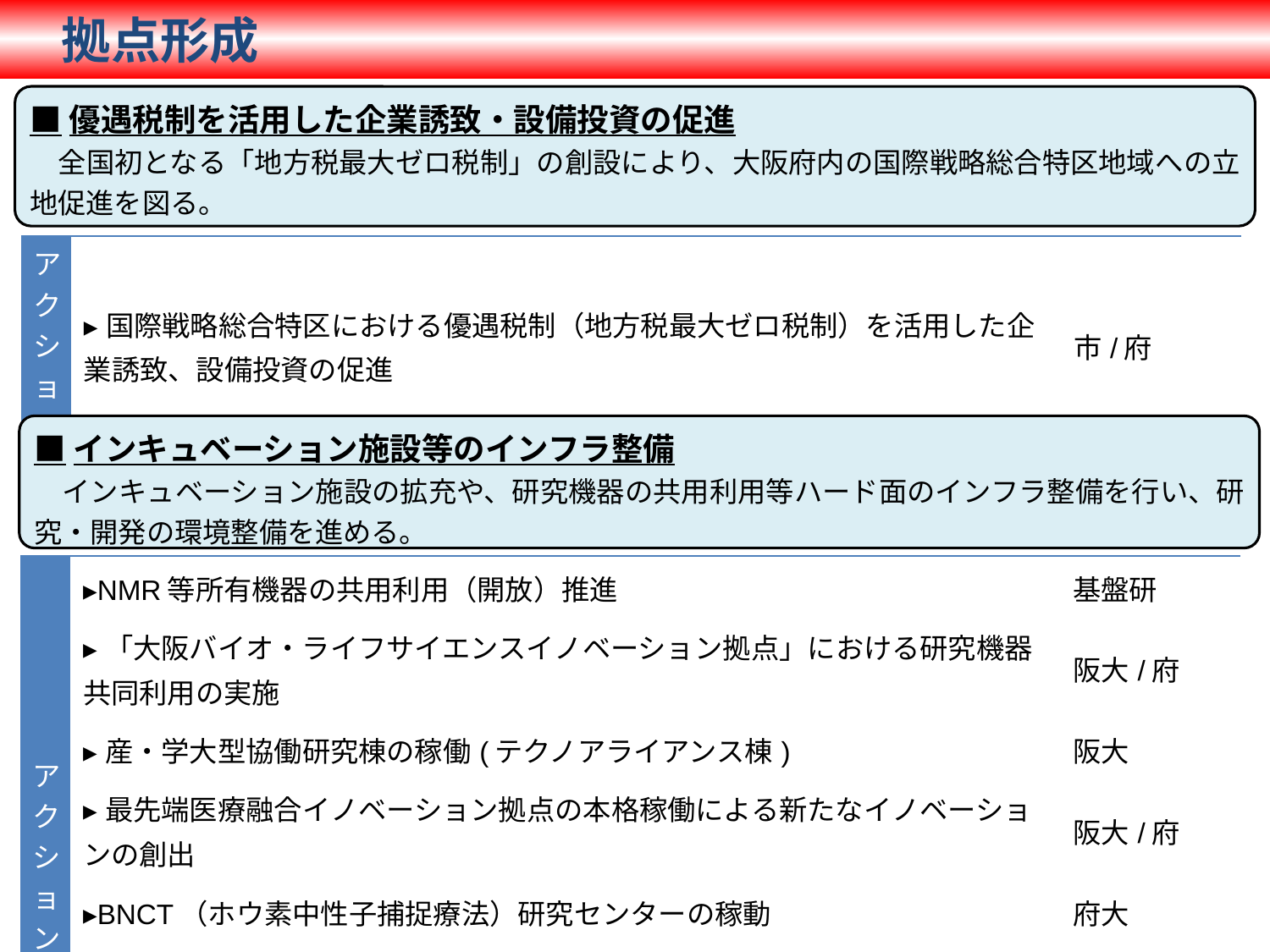

拠点形成
■優遇税制を活用した企業誘致・設備投資の促進
　全国初となる「地方税最大ゼロ税制」の創設により、大阪府内の国際戦略総合特区地域への立地促進を図る。
| アクション | ▸国際戦略総合特区における優遇税制（地方税最大ゼロ税制）を活用した企業誘致、設備投資の促進 | 市/府 |
| --- | --- | --- |
■インキュベーション施設等のインフラ整備
　インキュベーション施設の拡充や、研究機器の共用利用等ハード面のインフラ整備を行い、研究・開発の環境整備を進める。
| アクション | ▸NMR等所有機器の共用利用（開放）推進 | 基盤研 |
| --- | --- | --- |
|  | ▸「大阪バイオ・ライフサイエンスイノベーション拠点」における研究機器共同利用の実施 | 阪大/府 |
|  | ▸産・学大型協働研究棟の稼働(テクノアライアンス棟) | 阪大 |
|  | ▸最先端医療融合イノベーション拠点の本格稼働による新たなイノベーションの創出 | 阪大/府 |
|  | ▸BNCT（ホウ素中性子捕捉療法）研究センターの稼動 | 府大 |
|  | ▸医療機器開発拠点としてアカデミアでは例がないＩＳＯ１３４８５の取得により 医療機器開発インキュベーション施設としてのバリューアップ | 国循 |